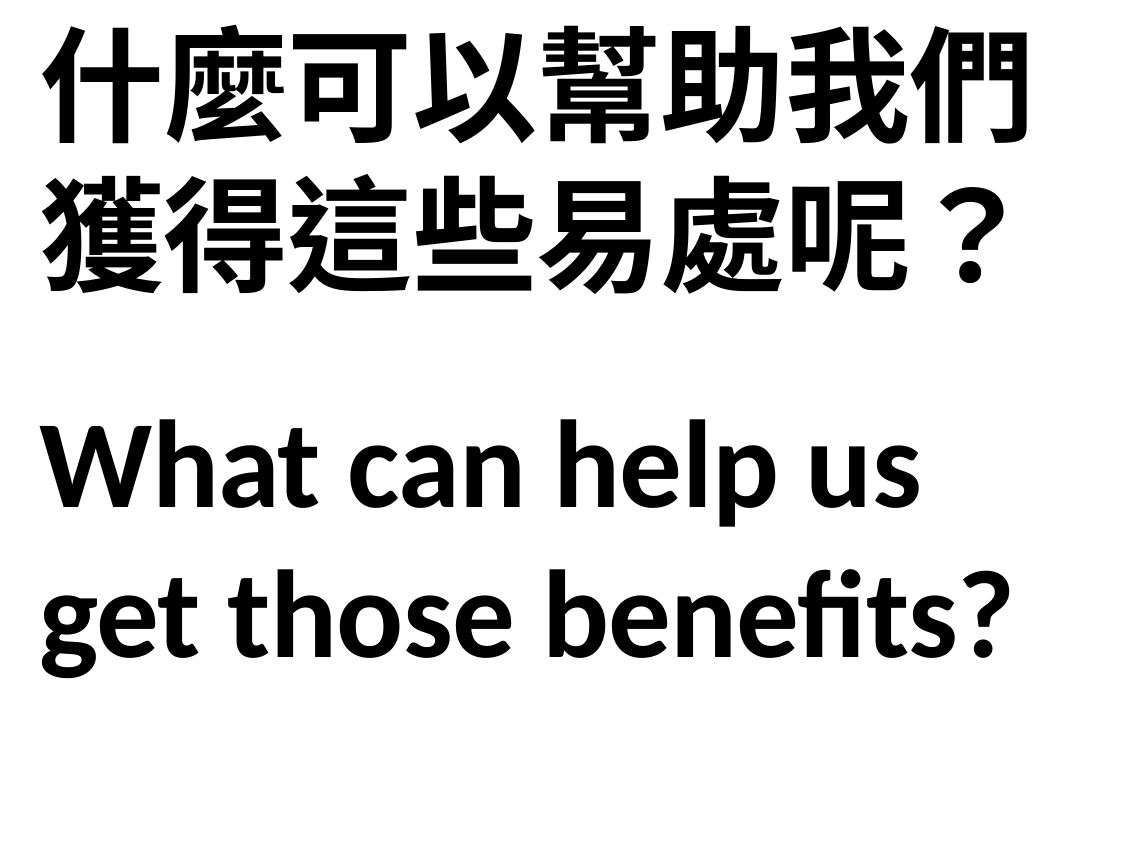

什麼可以幫助我們獲得這些易處呢？

What can help us get those benefits?